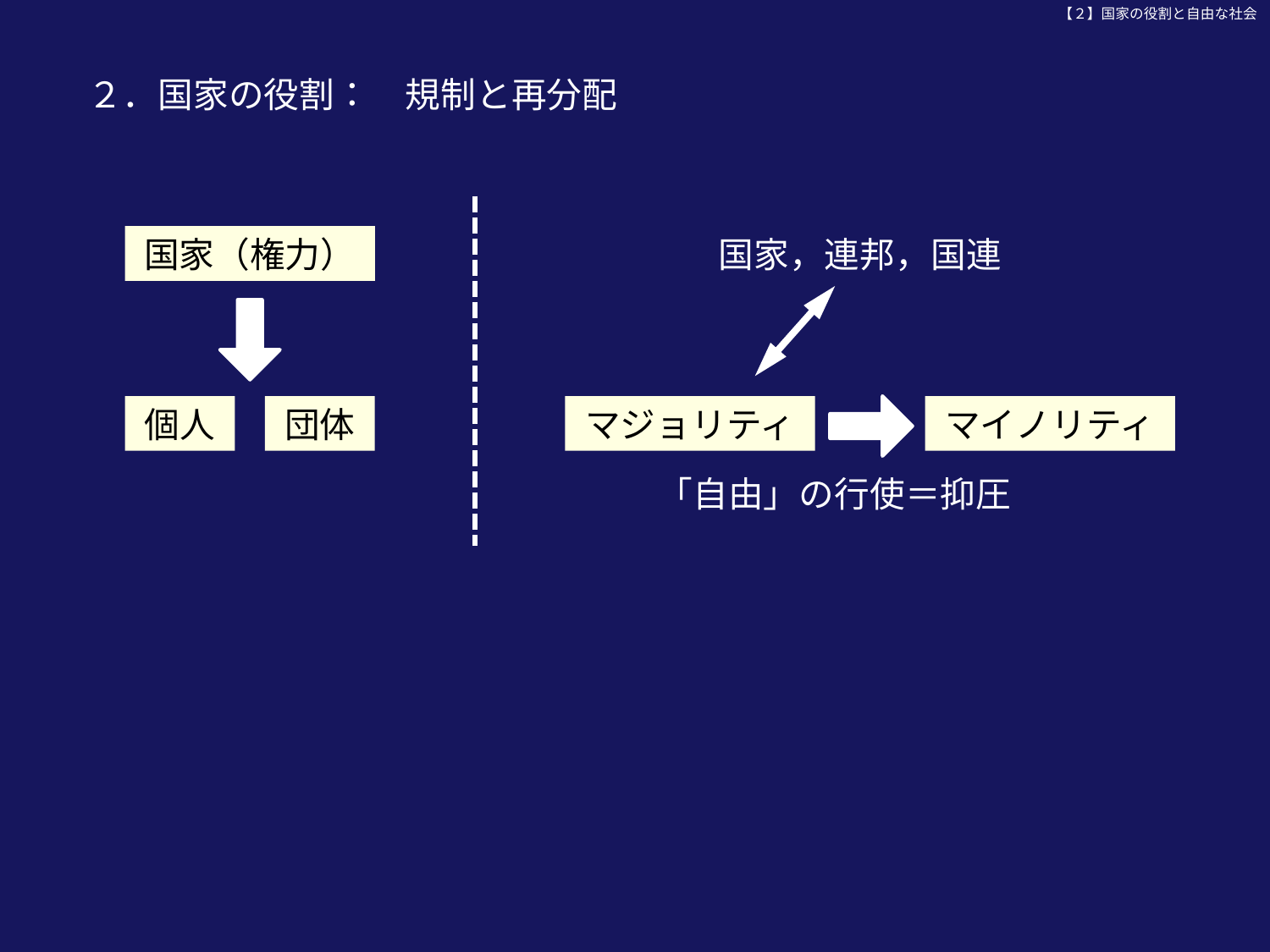

# 【２】国家の役割と自由な社会
２．国家の役割：　規制と再分配
国家（権力）

個人
団体
国家，連邦，国連

マジョリティ
マイノリティ
「自由」の行使＝抑圧